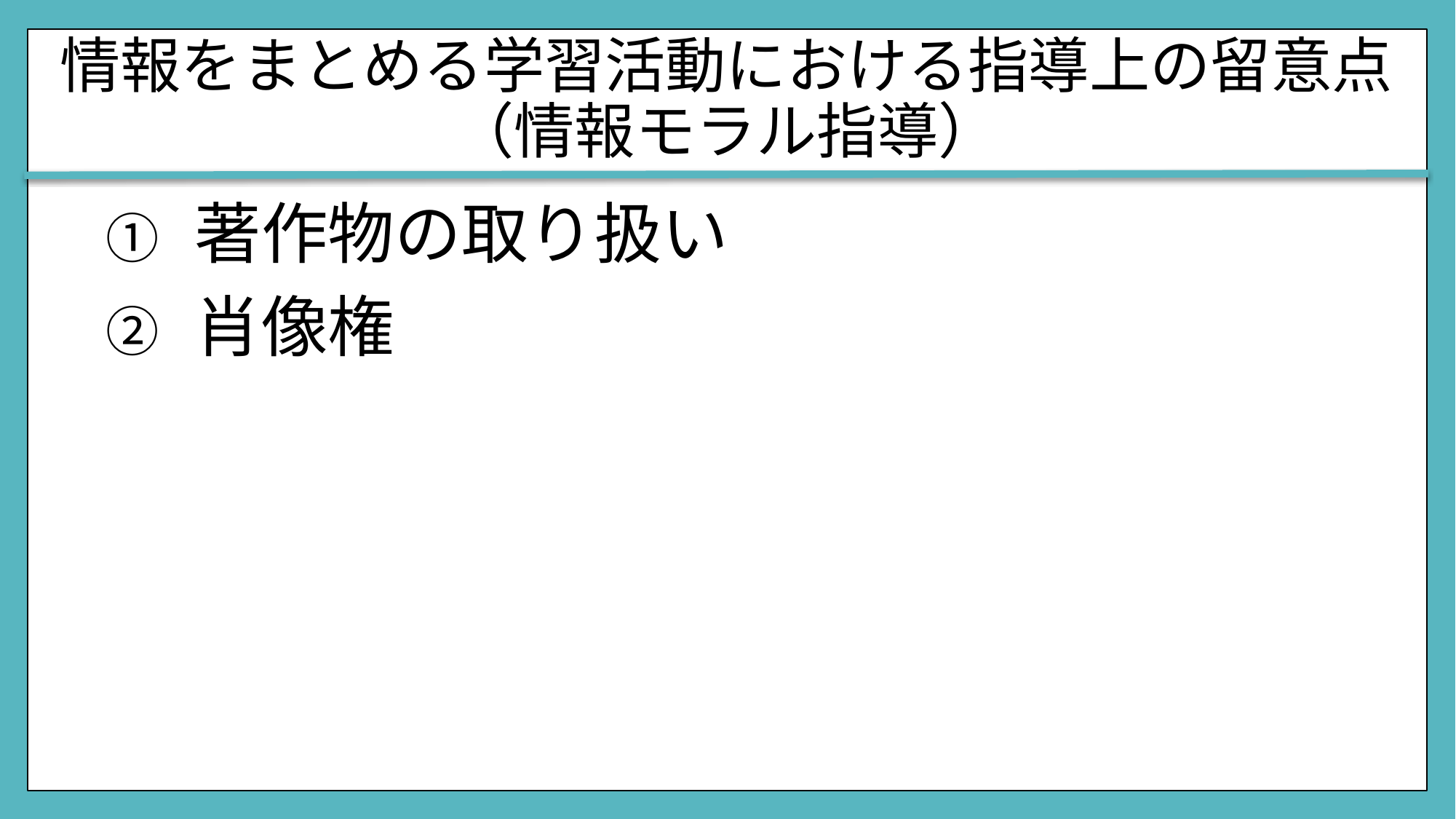

# 情報をまとめる学習活動における指導上の留意点 （情報モラル指導）
著作物の取り扱い
肖像権